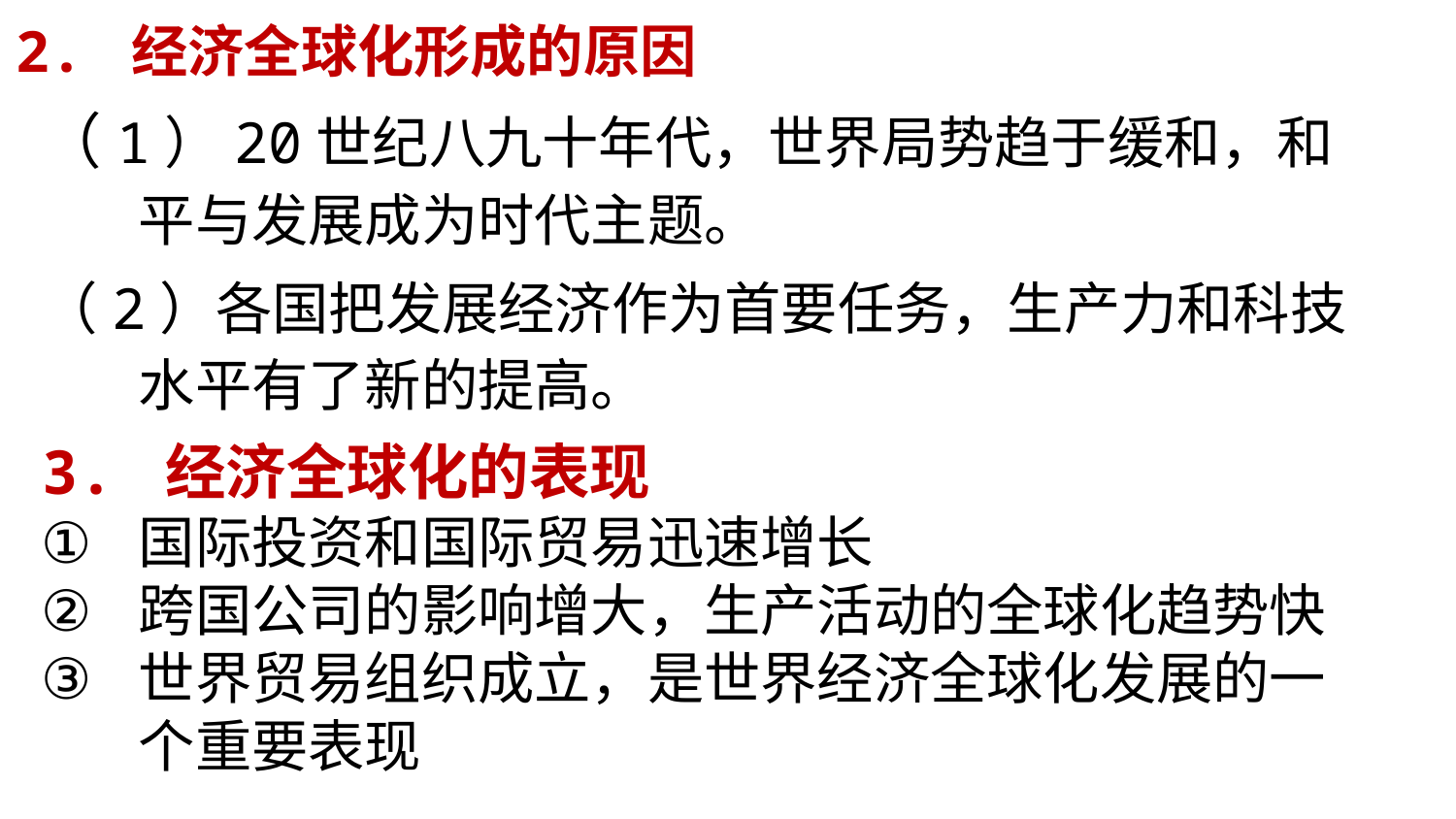

2. 经济全球化形成的原因
（1）20世纪八九十年代，世界局势趋于缓和，和平与发展成为时代主题。
（2）各国把发展经济作为首要任务，生产力和科技水平有了新的提高。
3. 经济全球化的表现
国际投资和国际贸易迅速增长
跨国公司的影响增大，生产活动的全球化趋势快
世界贸易组织成立，是世界经济全球化发展的一个重要表现